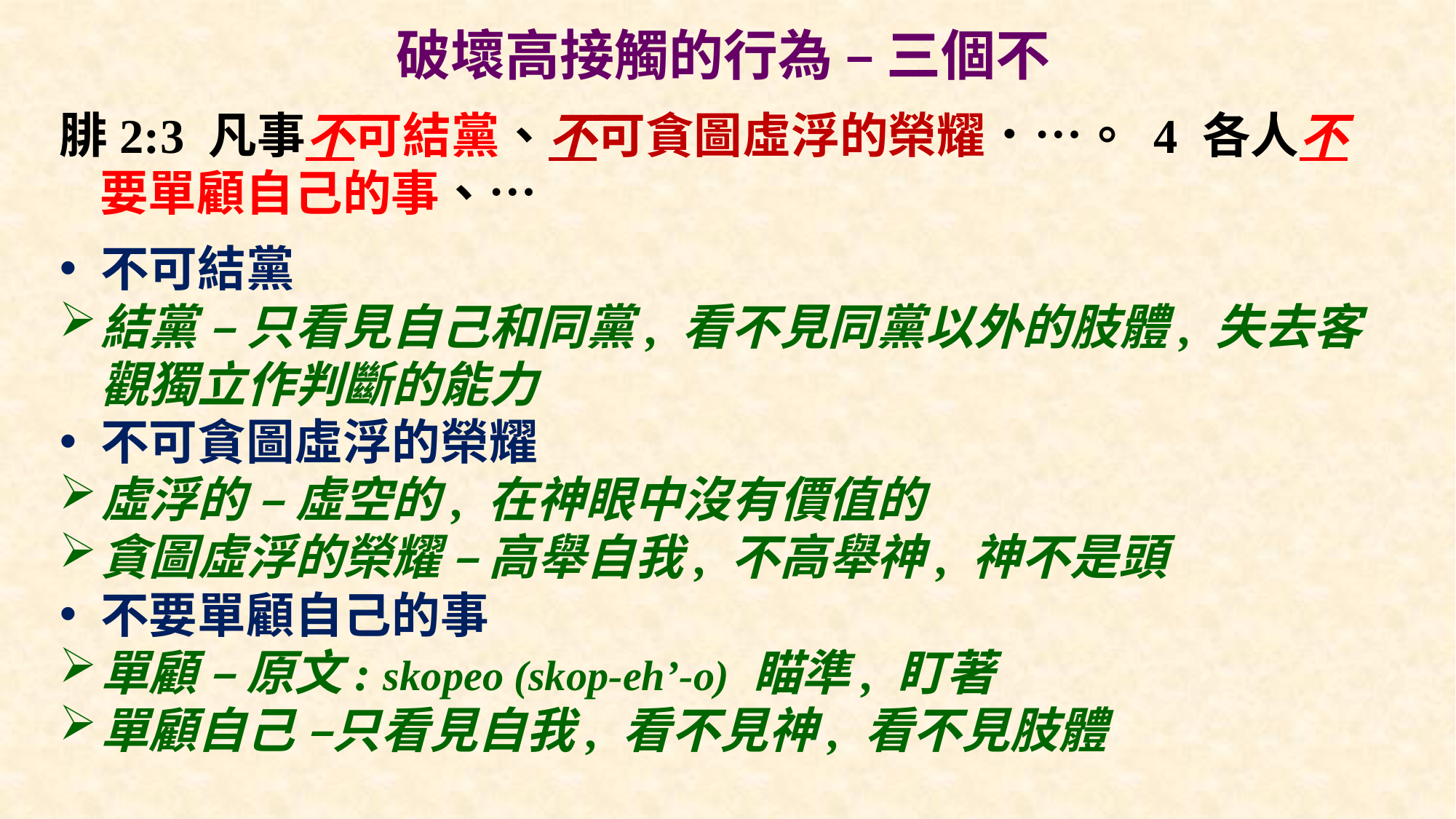

# 破壞高接觸的行為 – 三個不
腓2:3 凡事不可結黨、不可貪圖虛浮的榮耀．…。 4 各人不要單顧自己的事、…
不可結黨
結黨 – 只看見自己和同黨, 看不見同黨以外的肢體, 失去客觀獨立作判斷的能力
不可貪圖虛浮的榮耀
虛浮的 – 虛空的, 在神眼中沒有價值的
貪圖虛浮的榮耀 – 高舉自我, 不高舉神, 神不是頭
不要單顧自己的事
單顧 – 原文: skopeo (skop-eh’-o) 瞄準, 盯著
單顧自己 –只看見自我, 看不見神, 看不見肢體